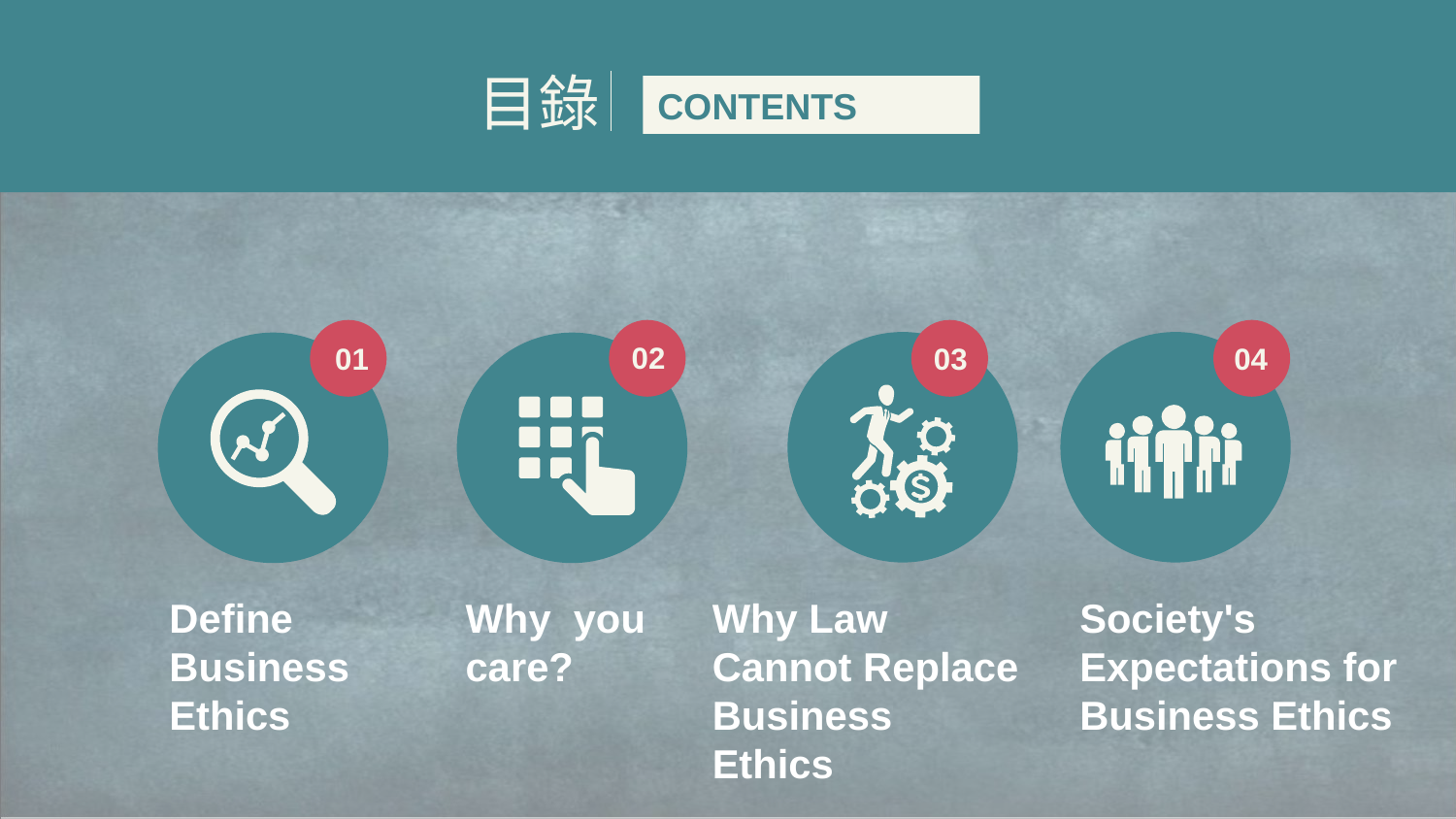

目錄

CONTENTS

02

01

03

04

Define Business  Ethics
Why  you care?
Why Law Cannot Replace Business Ethics
Society's Expectations for Business Ethics